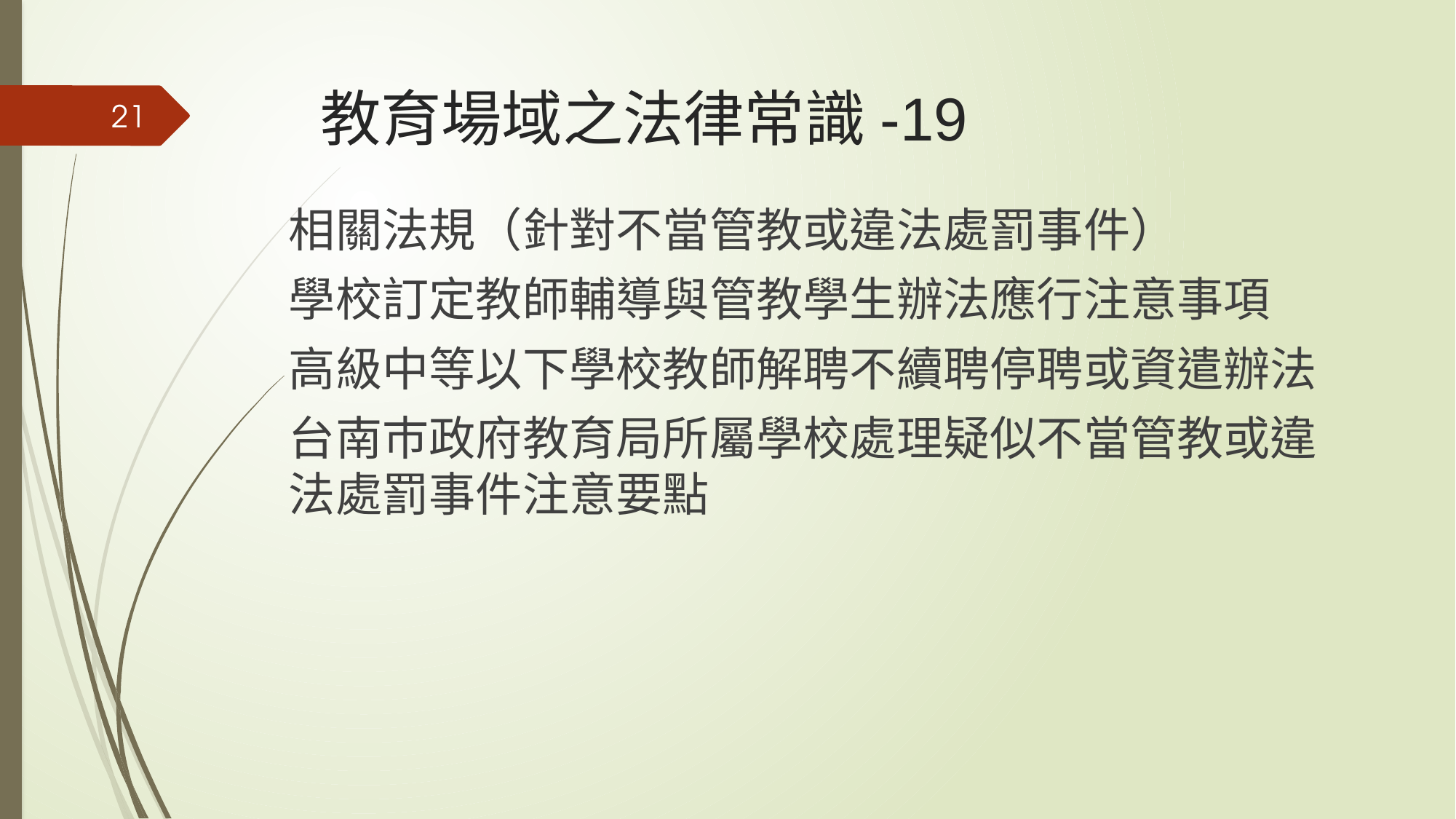

# 教育場域之法律常識-19
21
相關法規（針對不當管教或違法處罰事件）
學校訂定教師輔導與管教學生辦法應行注意事項
高級中等以下學校教師解聘不續聘停聘或資遣辦法
台南巿政府教育局所屬學校處理疑似不當管教或違法處罰事件注意要點